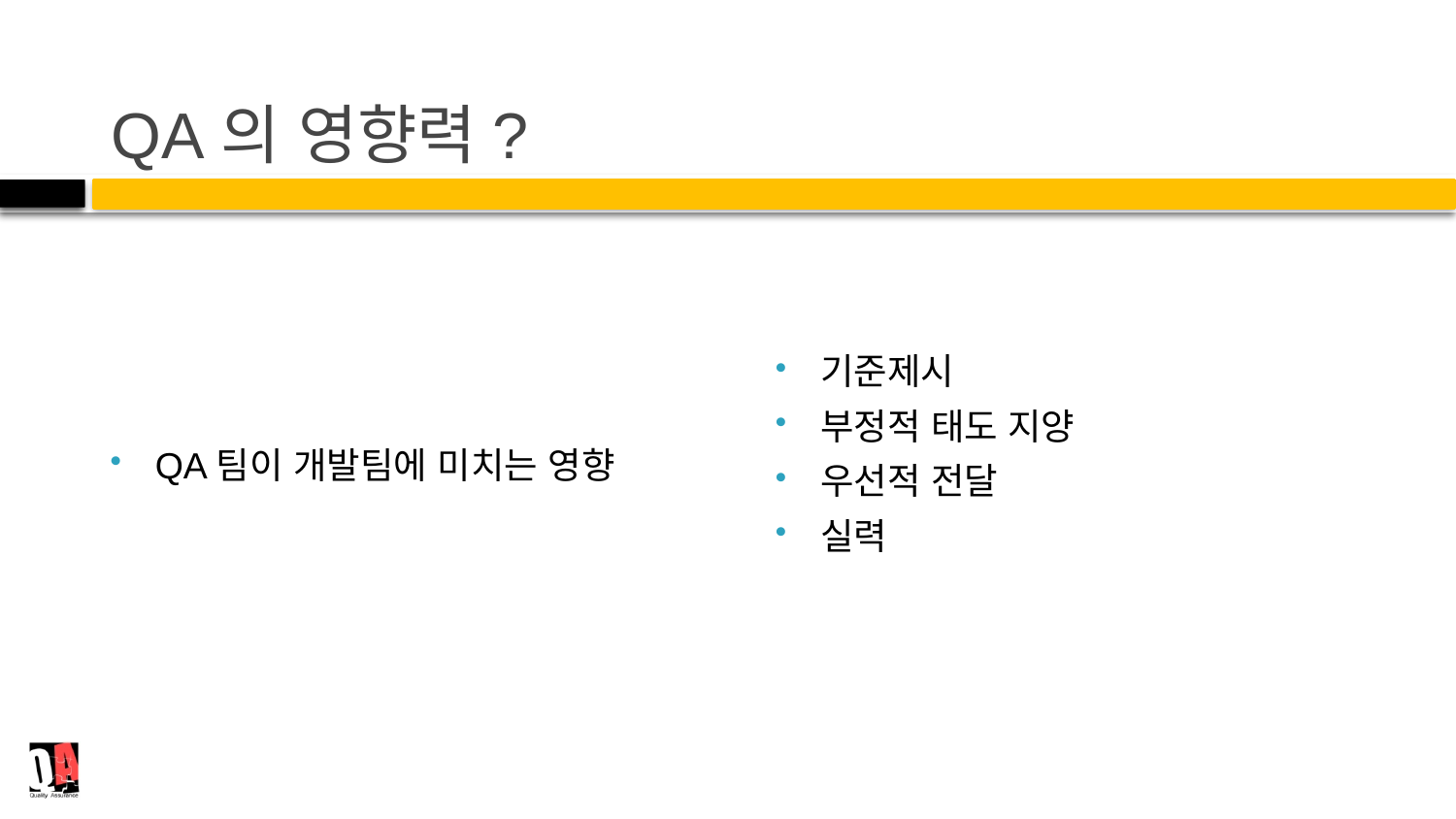

# QA의 영향력?
기준제시
부정적 태도 지양
우선적 전달
실력
QA팀이 개발팀에 미치는 영향